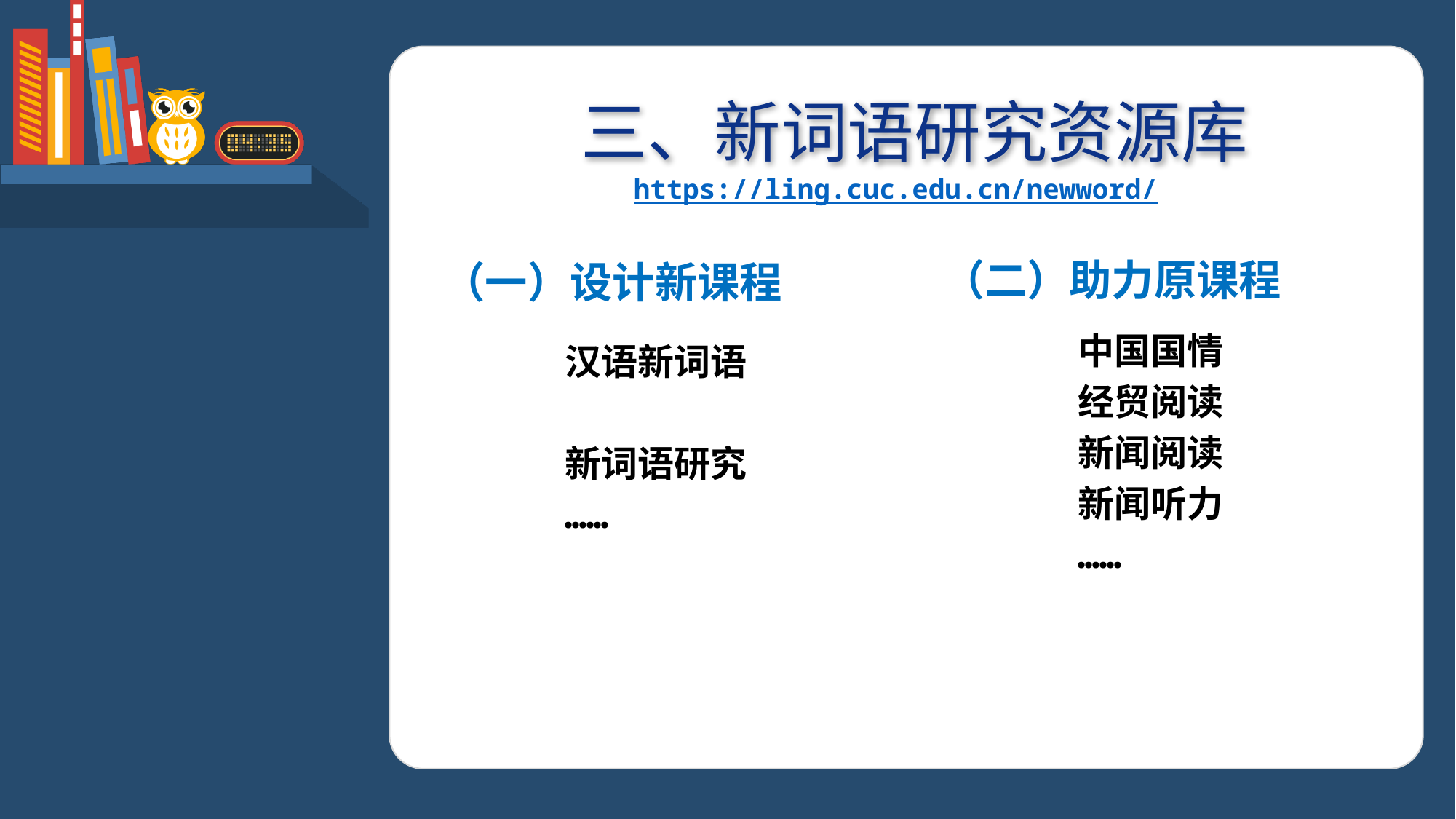

三、新词语研究资源库
https://ling.cuc.edu.cn/newword/
（二）助力原课程
（一）设计新课程
中国国情
经贸阅读
新闻阅读
新闻听力
……

汉语新词语

新词语研究
……